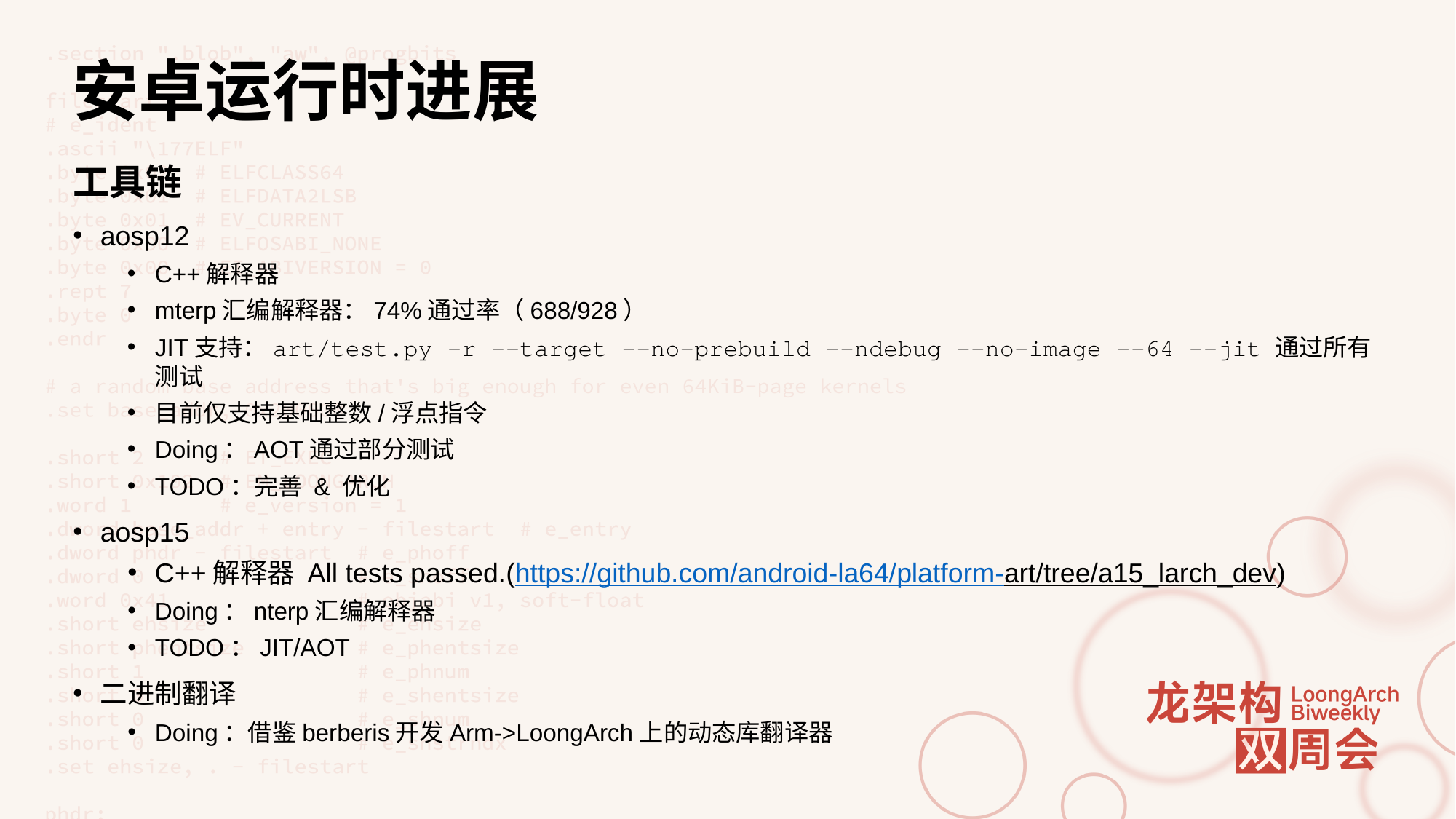

# 安卓运行时进展
工具链
aosp12
C++解释器
mterp汇编解释器：74%通过率（688/928）
JIT支持：art/test.py -r --target --no-prebuild --ndebug --no-image --64 --jit 通过所有测试
目前仅支持基础整数/浮点指令
Doing：AOT通过部分测试
TODO：完善 & 优化
aosp15
C++解释器 All tests passed.(https://github.com/android-la64/platform-art/tree/a15_larch_dev)
Doing：nterp汇编解释器
TODO：JIT/AOT
二进制翻译
Doing：借鉴berberis开发Arm->LoongArch上的动态库翻译器